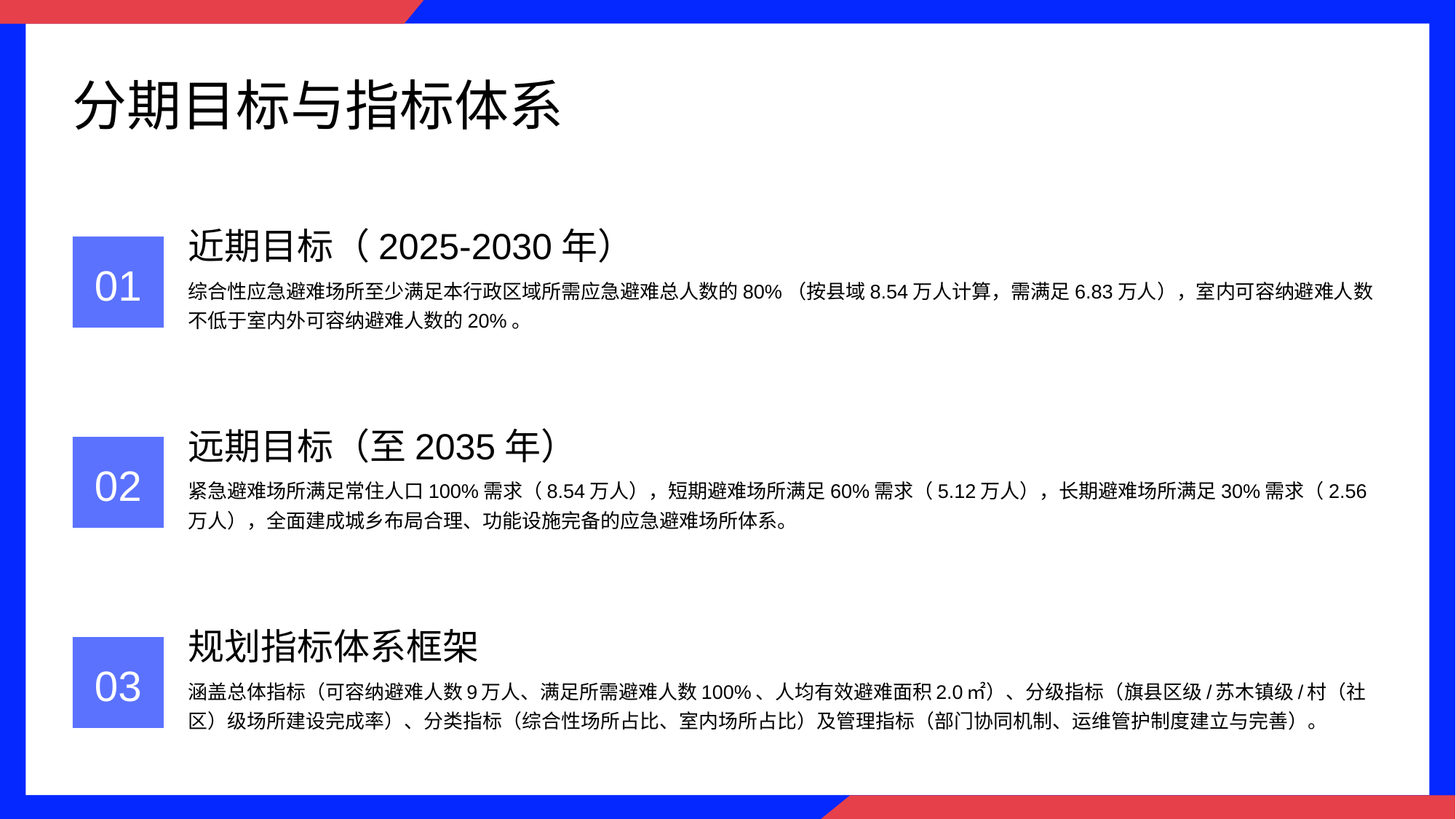

分期目标与指标体系
近期目标（2025-2030年）

01
综合性应急避难场所至少满足本行政区域所需应急避难总人数的80%（按县域8.54万人计算，需满足6.83万人），室内可容纳避难人数不低于室内外可容纳避难人数的20%。
远期目标（至2035年）

02
紧急避难场所满足常住人口100%需求（8.54万人），短期避难场所满足60%需求（5.12万人），长期避难场所满足30%需求（2.56万人），全面建成城乡布局合理、功能设施完备的应急避难场所体系。
规划指标体系框架

03
涵盖总体指标（可容纳避难人数9万人、满足所需避难人数100%、人均有效避难面积2.0㎡）、分级指标（旗县区级/苏木镇级/村（社区）级场所建设完成率）、分类指标（综合性场所占比、室内场所占比）及管理指标（部门协同机制、运维管护制度建立与完善）。